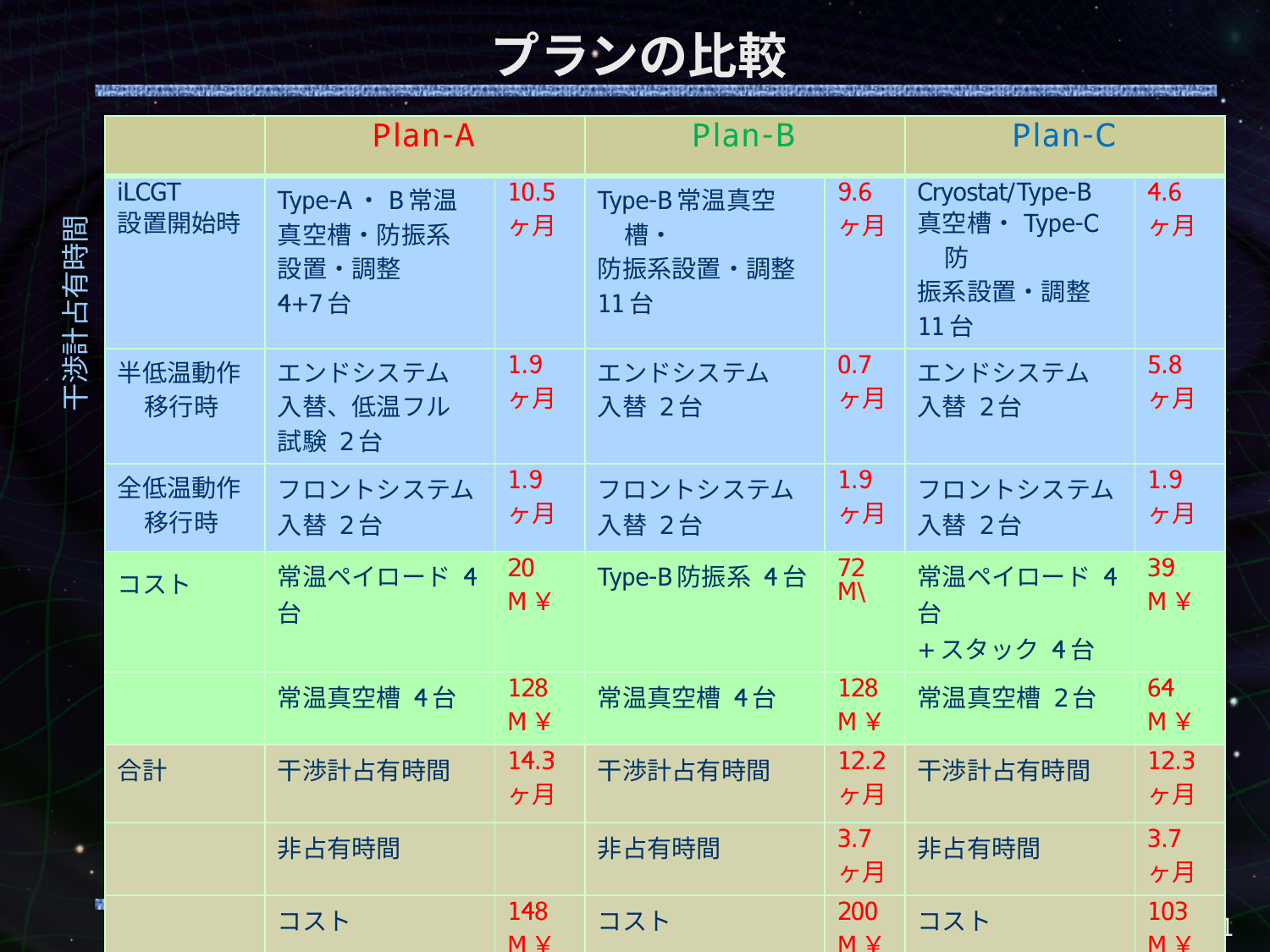

# プランの比較
|  | Plan-A |  | Plan-B |  | Plan-C |  |
| --- | --- | --- | --- | --- | --- | --- |
| iLCGT 設置開始時 | Type-A・B常温 真空槽・防振系 設置・調整 4+7台 | 10.5 ヶ月 | Type-B常温真空槽・ 防振系設置・調整 11台 | 9.6 ヶ月 | Cryostat/Type-B 真空槽・Type-C防 振系設置・調整 11台 | 4.6 ヶ月 |
| 半低温動作移行時 | エンドシステム 入替、低温フル 試験 2台 | 1.9 ヶ月 | エンドシステム 入替 2台 | 0.7 ヶ月 | エンドシステム 入替 2台 | 5.8 ヶ月 |
| 全低温動作移行時 | フロントシステム 入替 2台 | 1.9 ヶ月 | フロントシステム 入替 2台 | 1.9 ヶ月 | フロントシステム 入替 2台 | 1.9 ヶ月 |
| コスト | 常温ペイロード 4台 | 20 M￥ | Type-B防振系 4台 | 72 M\ | 常温ペイロード 4台 +スタック 4台 | 39 M￥ |
|  | 常温真空槽 4台 | 128 M￥ | 常温真空槽 4台 | 128 M￥ | 常温真空槽 2台 | 64 M￥ |
| 合計 | 干渉計占有時間 | 14.3 ヶ月 | 干渉計占有時間 | 12.2ヶ月 | 干渉計占有時間 | 12.3 ヶ月 |
|  | 非占有時間 |  | 非占有時間 | 3.7 ヶ月 | 非占有時間 | 3.7 ヶ月 |
|  | コスト | 148 M￥ | コスト | 200M￥ | コスト | 103 M￥ |
干渉計占有時間
11
ロードマップ議論　(May 16, 2011)